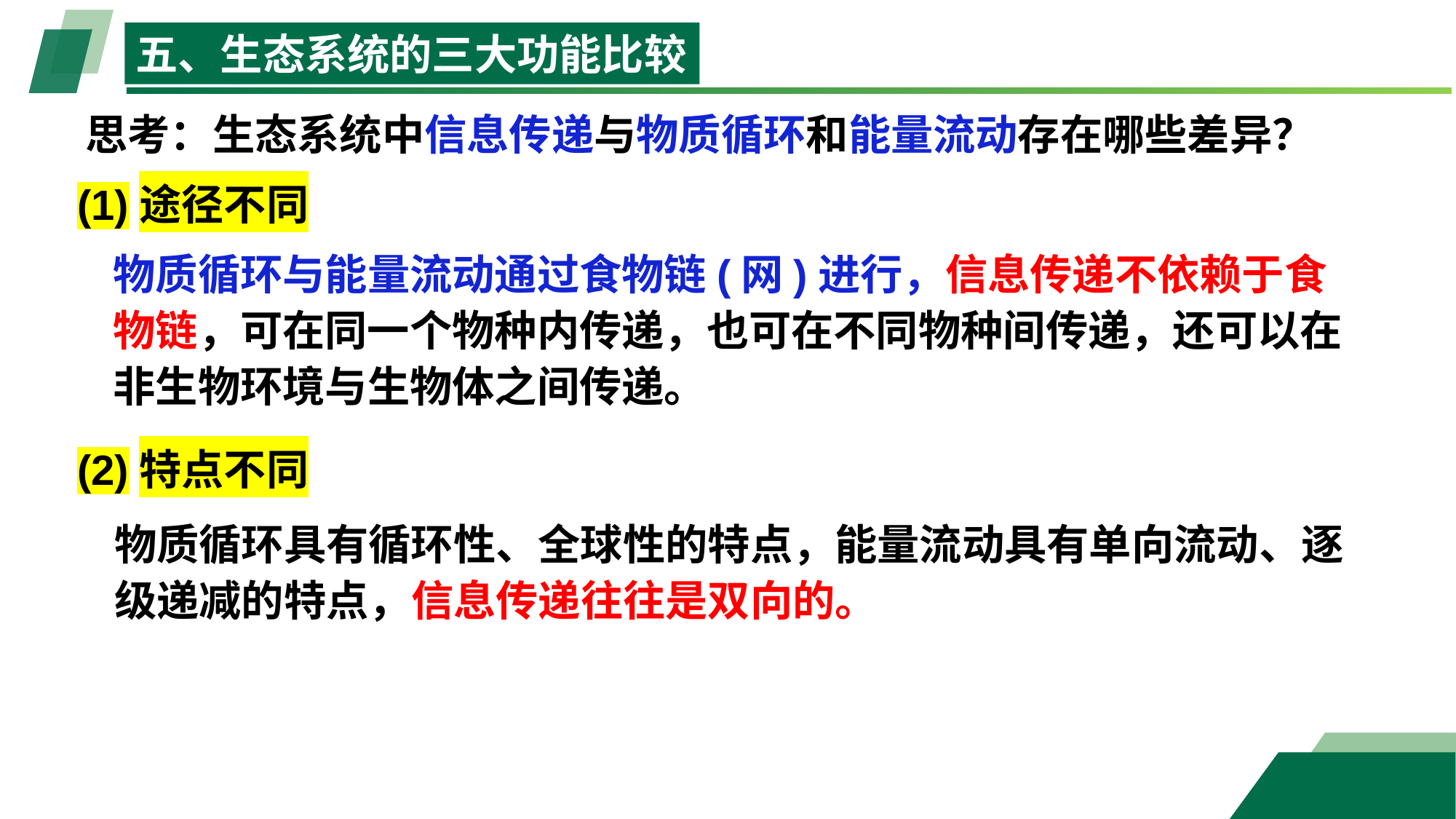

五、生态系统的三大功能比较
思考：生态系统中信息传递与物质循环和能量流动存在哪些差异？
(1)途径不同
物质循环与能量流动通过食物链(网)进行，信息传递不依赖于食物链，可在同一个物种内传递，也可在不同物种间传递，还可以在非生物环境与生物体之间传递。
(2)特点不同
物质循环具有循环性、全球性的特点，能量流动具有单向流动、逐级递减的特点，信息传递往往是双向的。